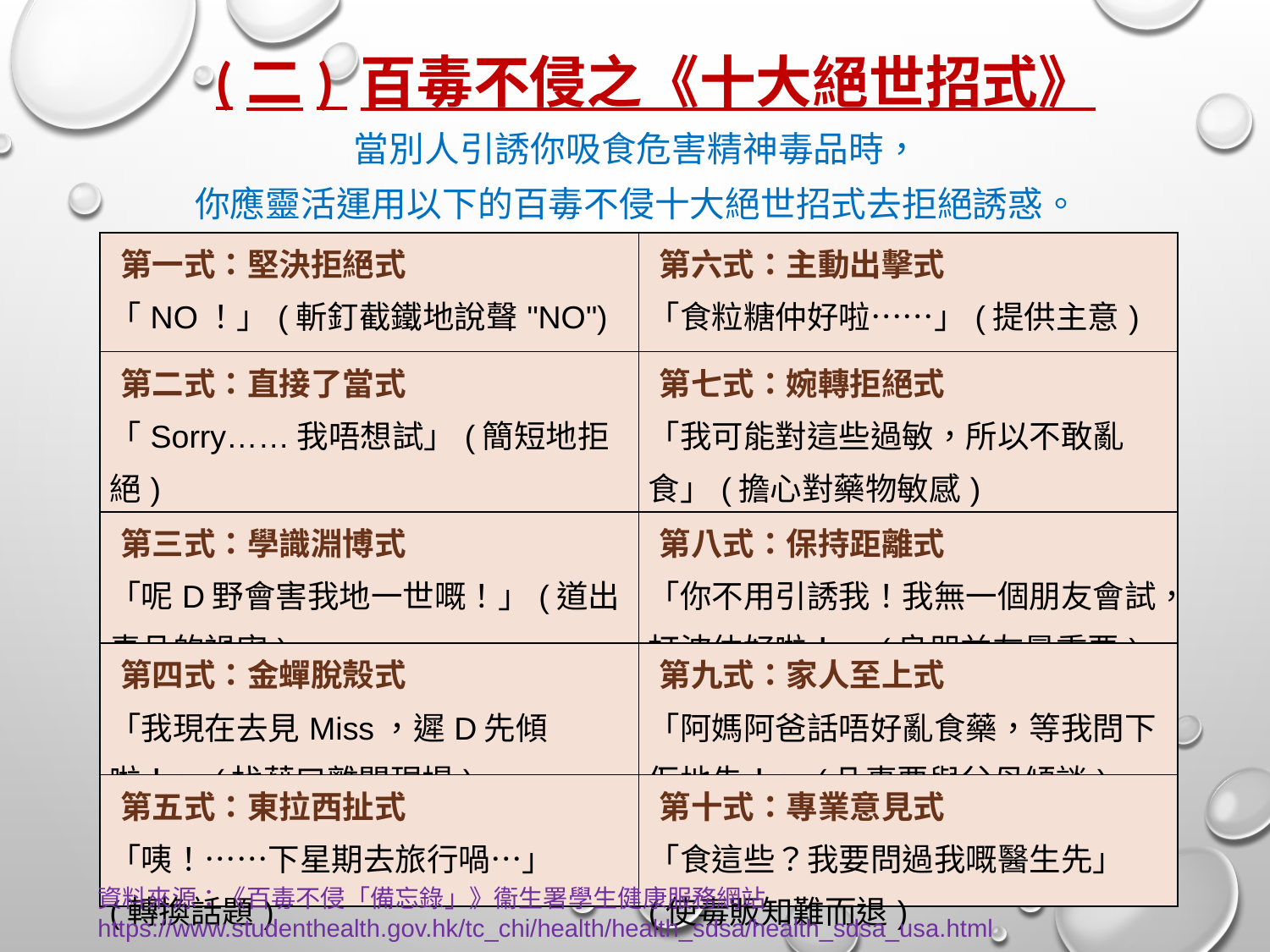

(二) 百毒不侵之《十大絕世招式》
當別人引誘你吸食危害精神毒品時，
你應靈活運用以下的百毒不侵十大絕世招式去拒絕誘惑。
| 第一式：堅決拒絕式 「NO！」(斬釘截鐵地說聲"NO") | 第六式：主動出擊式 「食粒糖仲好啦……」(提供主意) |
| --- | --- |
| 第二式：直接了當式 「Sorry……我唔想試」(簡短地拒絕) | 第七式：婉轉拒絕式 「我可能對這些過敏，所以不敢亂食」(擔心對藥物敏感) |
| 第三式：學識淵博式 「呢D野會害我地一世嘅！」(道出毒品的禍害) | 第八式：保持距離式 「你不用引誘我！我無一個朋友會試，打波仲好啦！」(良朋益友最重要) |
| 第四式：金蟬脫殼式 「我現在去見Miss，遲D先傾啦！」(找藉口離開現場) | 第九式：家人至上式 「阿媽阿爸話唔好亂食藥，等我問下佢地先！」(凡事要與父母傾談) |
| 第五式：東拉西扯式 「咦！……下星期去旅行喎…」 (轉換話題) | 第十式：專業意見式 「食這些？我要問過我嘅醫生先」(使毒販知難而退) |
資料來源：《百毒不侵「備忘錄」》衞生署學生健康服務網站 https://www.studenthealth.gov.hk/tc_chi/health/health_sdsa/health_sdsa_usa.html